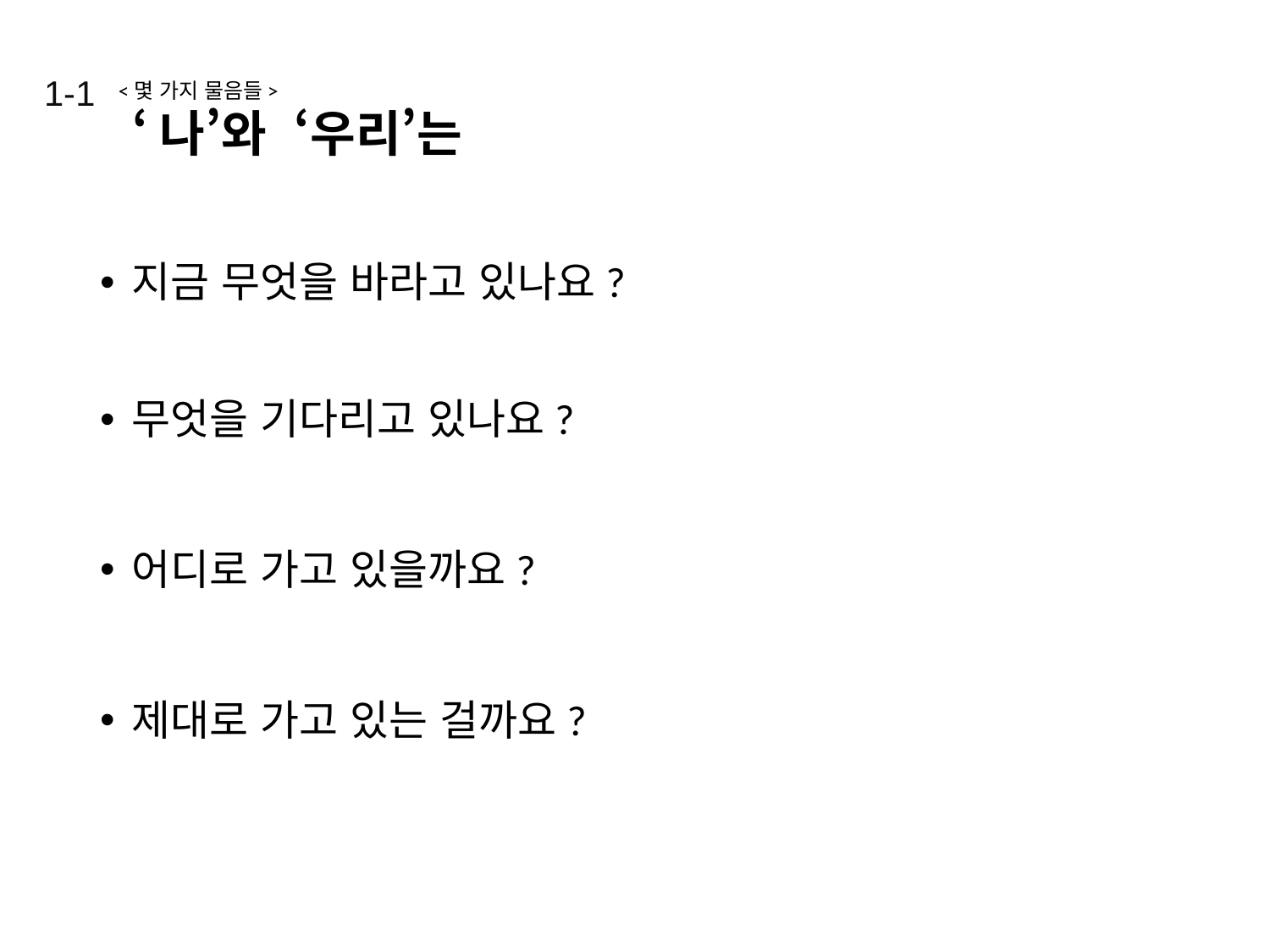

1-1
<몇 가지 물음들>
 ‘나’와  ‘우리’는
지금 무엇을 바라고 있나요?
무엇을 기다리고 있나요?
어디로 가고 있을까요?
제대로 가고 있는 걸까요?